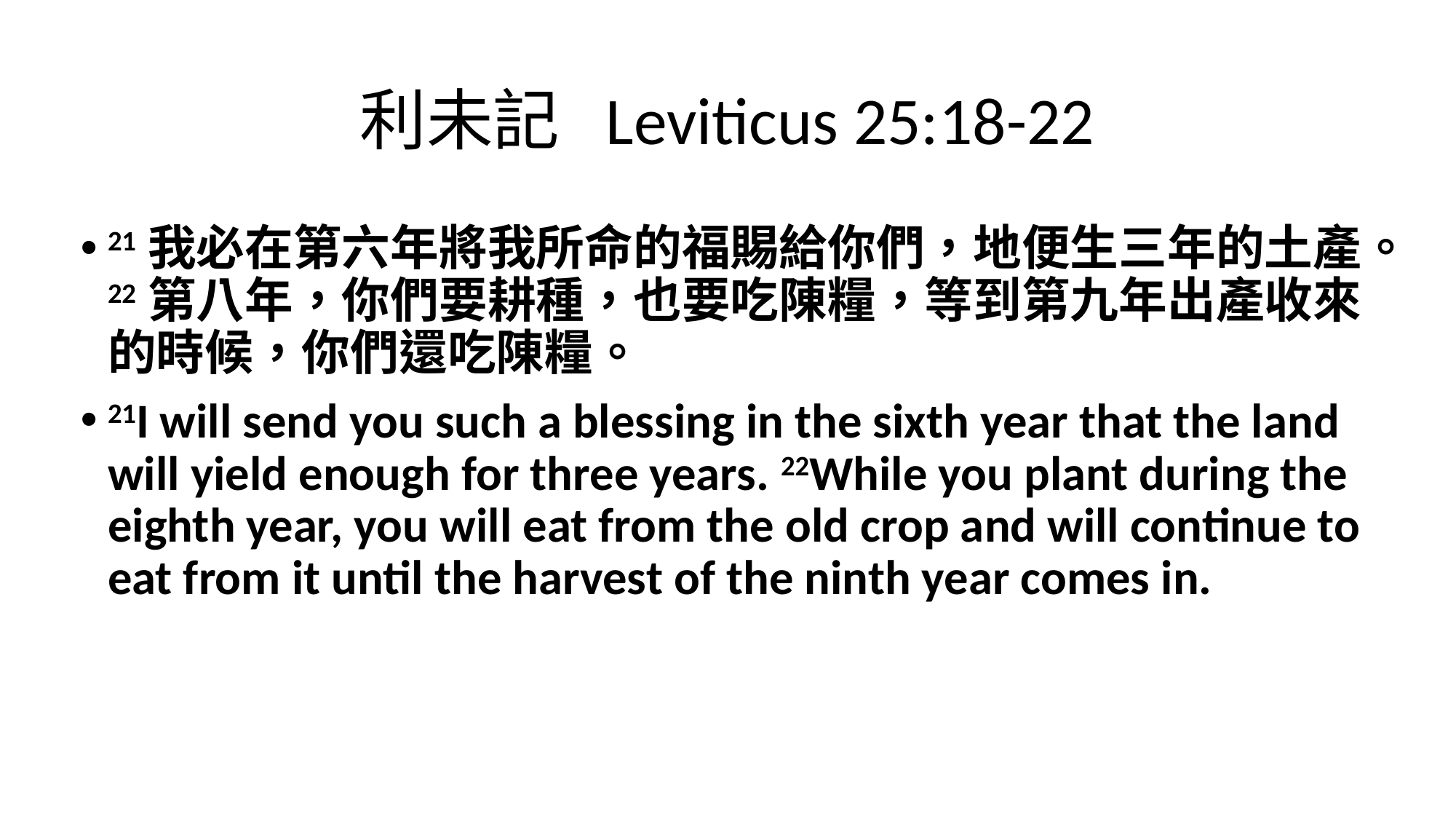

# 利未記  Leviticus 25:18-22
21我必在第六年將我所命的福賜給你們，地便生三年的土產。22第八年，你們要耕種，也要吃陳糧，等到第九年出產收來的時候，你們還吃陳糧。
21I will send you such a blessing in the sixth year that the land will yield enough for three years. 22While you plant during the eighth year, you will eat from the old crop and will continue to eat from it until the harvest of the ninth year comes in.